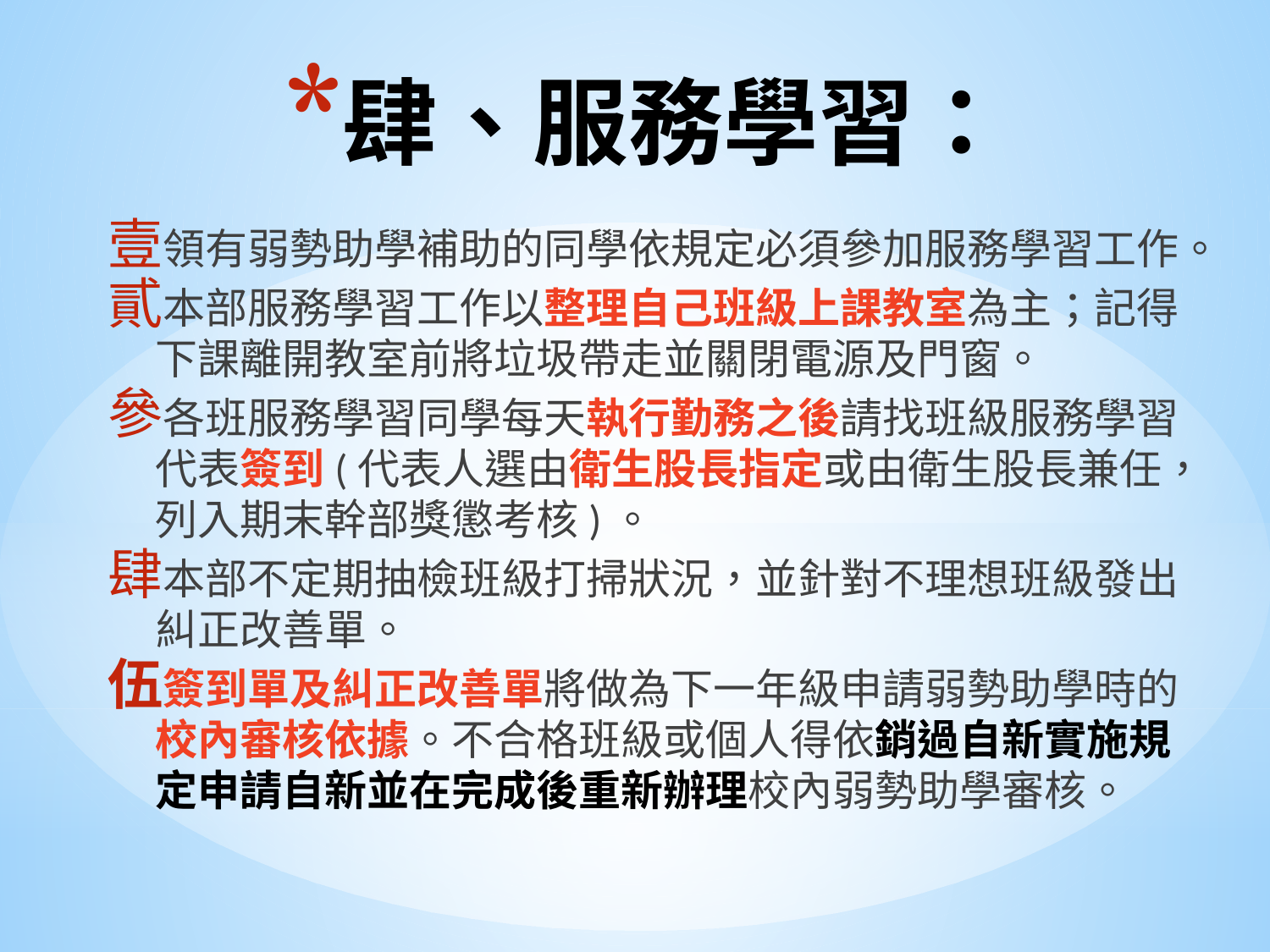

# 肆、服務學習：
領有弱勢助學補助的同學依規定必須參加服務學習工作。
本部服務學習工作以整理自己班級上課教室為主；記得下課離開教室前將垃圾帶走並關閉電源及門窗。
各班服務學習同學每天執行勤務之後請找班級服務學習代表簽到(代表人選由衛生股長指定或由衛生股長兼任，列入期末幹部獎懲考核)。
本部不定期抽檢班級打掃狀況，並針對不理想班級發出糾正改善單。
簽到單及糾正改善單將做為下一年級申請弱勢助學時的校內審核依據。不合格班級或個人得依銷過自新實施規定申請自新並在完成後重新辦理校內弱勢助學審核。